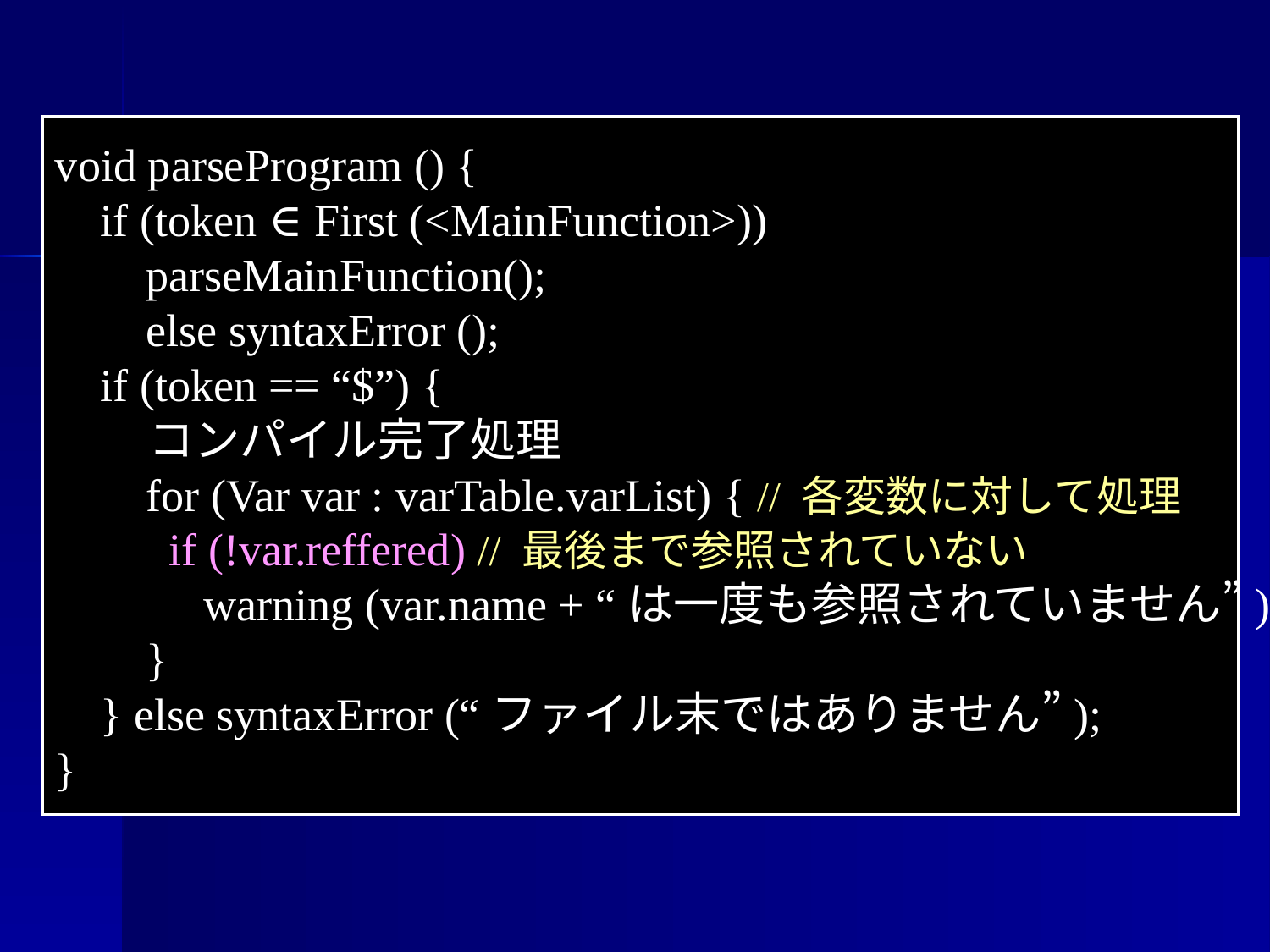

void parseProgram () {
    if (token ∈ First (<MainFunction>))
        parseMainFunction();
        else syntaxError ();
    if (token == “$”) {
        コンパイル完了処理
        for (Var var : varTable.varList) { // 各変数に対して処理
          if (!var.reffered) // 最後まで参照されていない
             warning (var.name + “は一度も参照されていません”);
        }
    } else syntaxError (“ファイル末ではありません”);
}